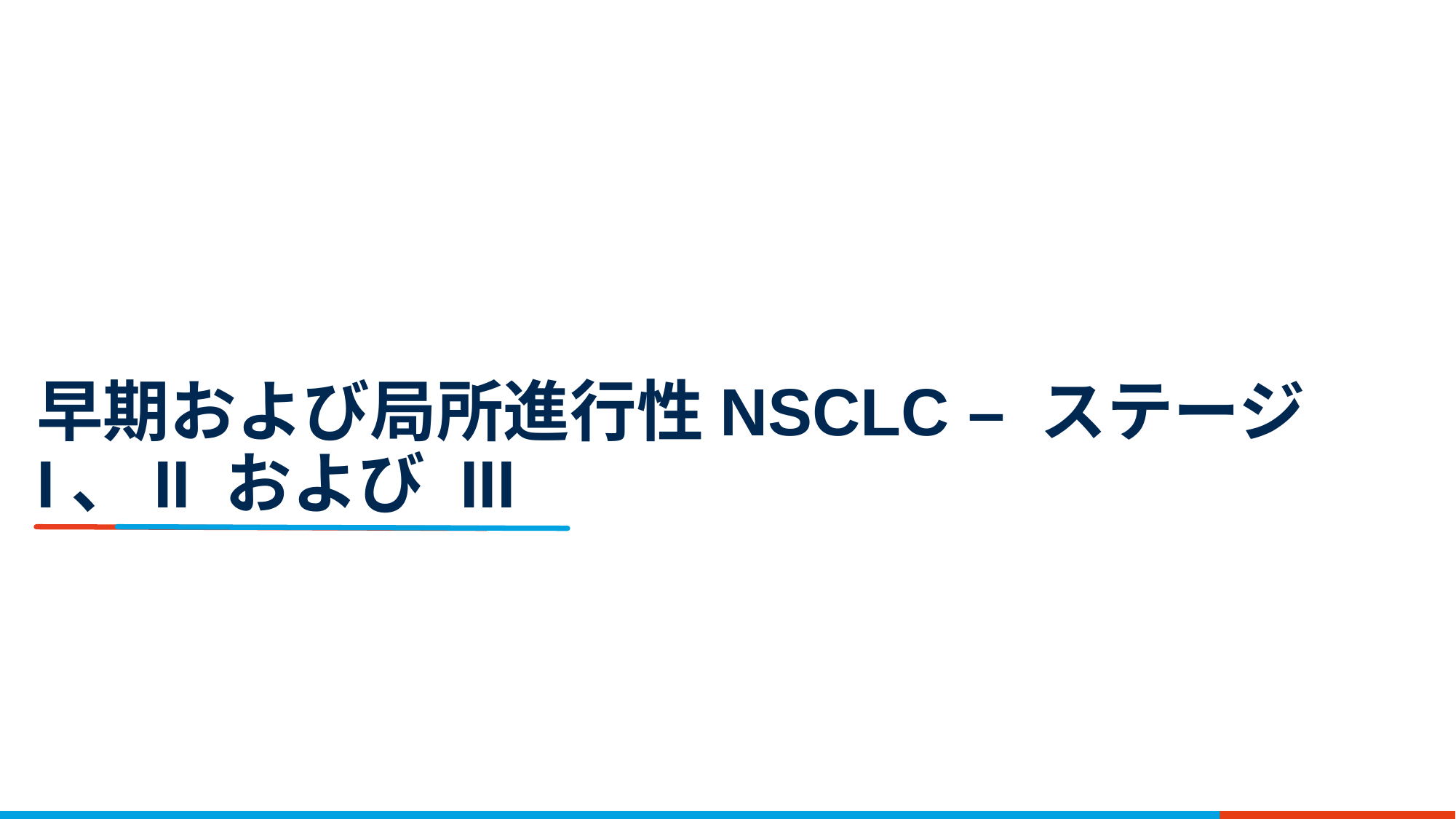

# 早期および局所進行性NSCLC – ステージ I、II および III